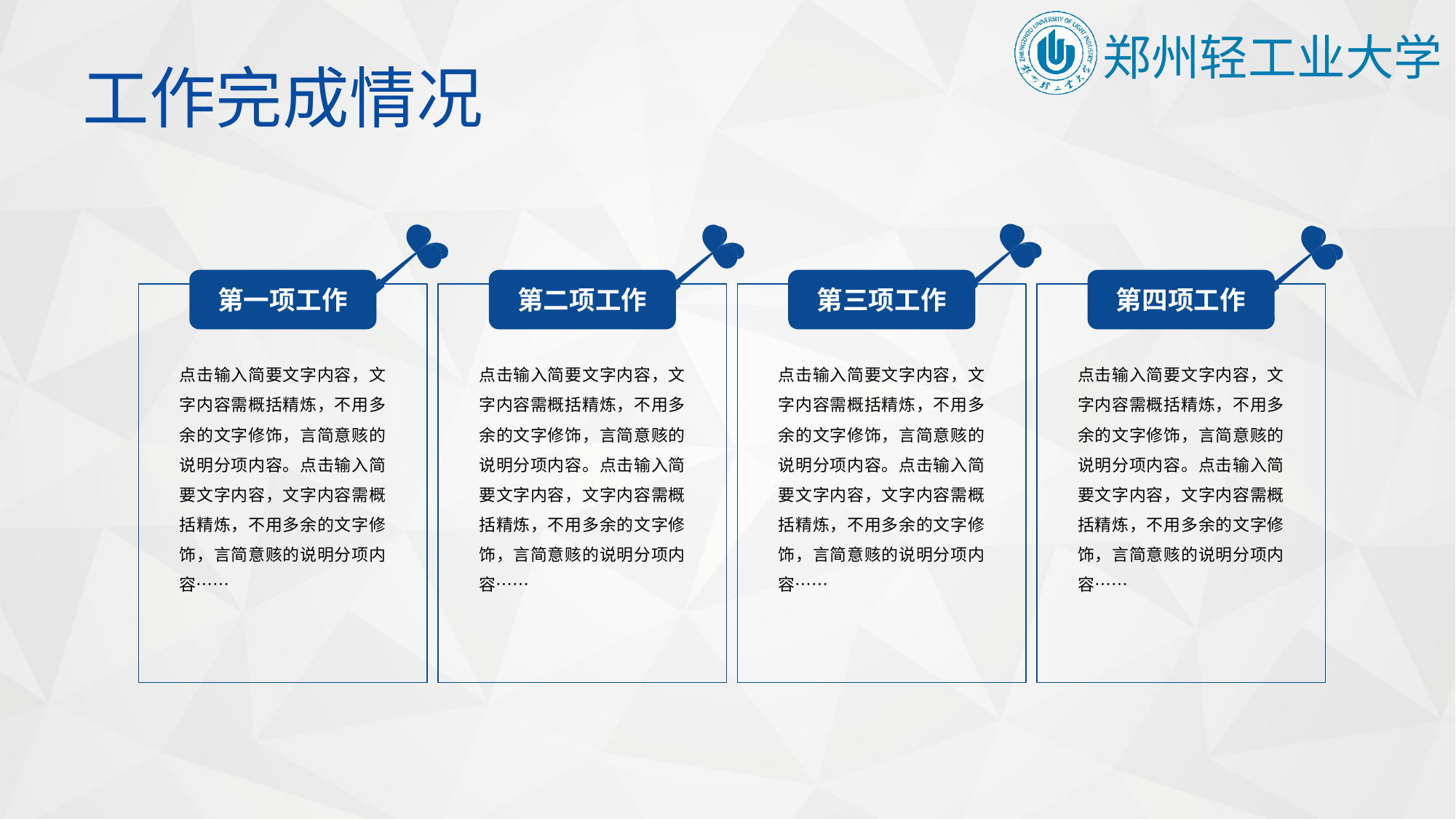

工作完成情况

第一项工作
第二项工作
第三项工作
第四项工作

点击输入简要文字内容，文字内容需概括精炼，不用多余的文字修饰，言简意赅的说明分项内容。点击输入简要文字内容，文字内容需概括精炼，不用多余的文字修饰，言简意赅的说明分项内容……
点击输入简要文字内容，文字内容需概括精炼，不用多余的文字修饰，言简意赅的说明分项内容。点击输入简要文字内容，文字内容需概括精炼，不用多余的文字修饰，言简意赅的说明分项内容……
点击输入简要文字内容，文字内容需概括精炼，不用多余的文字修饰，言简意赅的说明分项内容。点击输入简要文字内容，文字内容需概括精炼，不用多余的文字修饰，言简意赅的说明分项内容……
点击输入简要文字内容，文字内容需概括精炼，不用多余的文字修饰，言简意赅的说明分项内容。点击输入简要文字内容，文字内容需概括精炼，不用多余的文字修饰，言简意赅的说明分项内容……